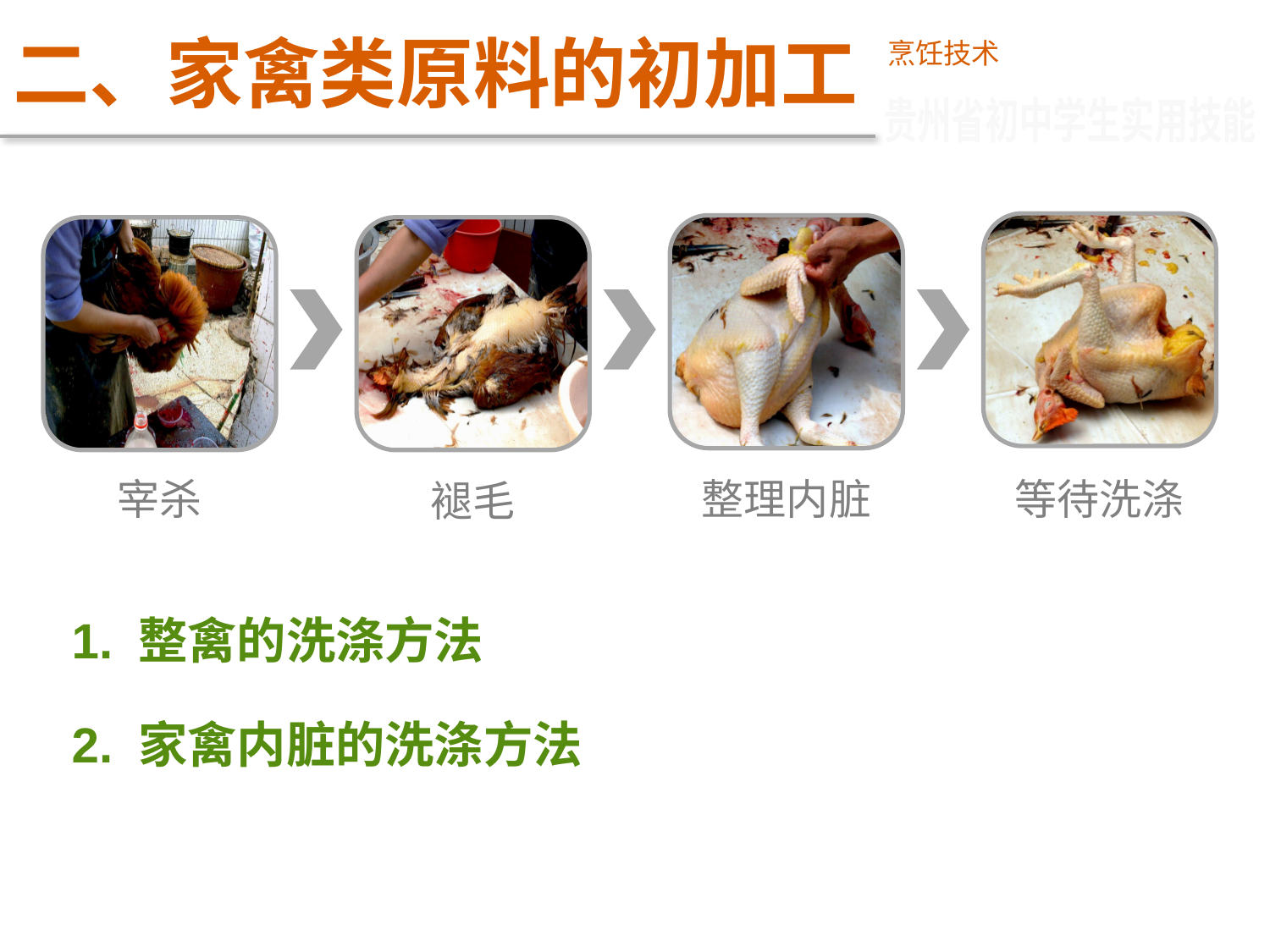

# 二、家禽类原料的初加工
烹饪技术
贵州省初中学生实用技能

宰杀
整理内脏
等待洗涤
褪毛
1. 整禽的洗涤方法
2. 家禽内脏的洗涤方法